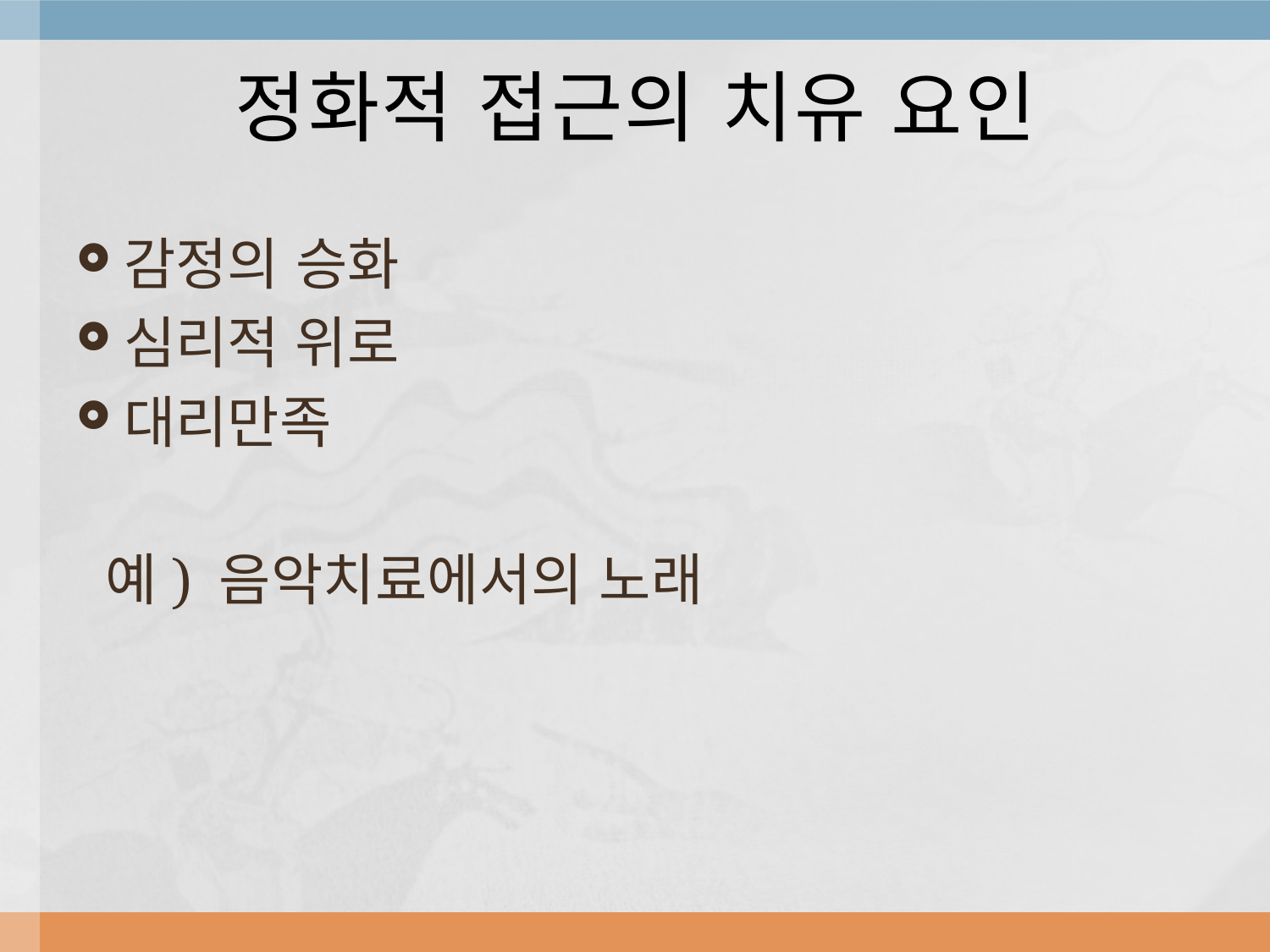

# 정화적 접근의 치유 요인
감정의 승화
심리적 위로
대리만족

 예) 음악치료에서의 노래